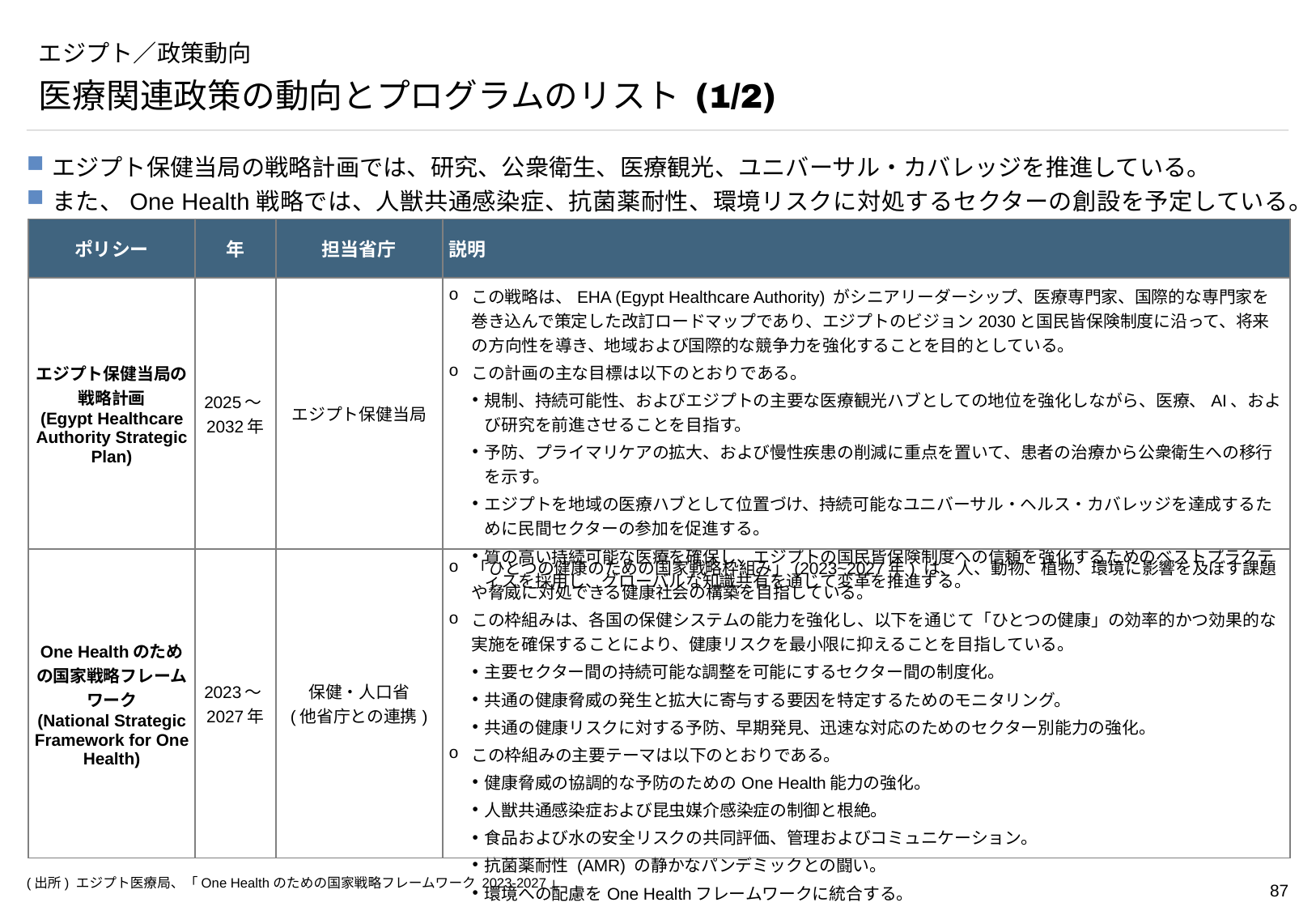

# エジプト／政策動向
医療関連政策の動向とプログラムのリスト (1/2)
エジプト保健当局の戦略計画では、研究、公衆衛生、医療観光、ユニバーサル・カバレッジを推進している。
また、One Health戦略では、人獣共通感染症、抗菌薬耐性、環境リスクに対処するセクターの創設を予定している。
| ポリシー | 年 | 担当省庁 | 説明 |
| --- | --- | --- | --- |
| エジプト保健当局の戦略計画 (Egypt Healthcare Authority Strategic Plan) | 2025～2032年 | エジプト保健当局 | この戦略は、EHA (Egypt Healthcare Authority) がシニアリーダーシップ、医療専門家、国際的な専門家を巻き込んで策定した改訂ロードマップであり、エジプトのビジョン2030と国民皆保険制度に沿って、将来の方向性を導き、地域および国際的な競争力を強化することを目的としている。 この計画の主な目標は以下のとおりである。 規制、持続可能性、およびエジプトの主要な医療観光ハブとしての地位を強化しながら、医療、AI、および研究を前進させることを目指す。 予防、プライマリケアの拡大、および慢性疾患の削減に重点を置いて、患者の治療から公衆衛生への移行を示す。 エジプトを地域の医療ハブとして位置づけ、持続可能なユニバーサル・ヘルス・カバレッジを達成するために民間セクターの参加を促進する。 質の高い持続可能な医療を確保し、エジプトの国民皆保険制度への信頼を強化するためのベストプラクティスを採用し、グローバルな知識共有を通じて変革を推進する。 |
| One Healthのための国家戦略フレームワーク (National Strategic Framework for One Health) | 2023～2027年 | 保健・人口省 (他省庁との連携) | 「ひとつの健康のための国家戦略枠組み」(2023~2027年) は、人、動物、植物、環境に影響を及ぼす課題や脅威に対処できる健康社会の構築を目指している。 この枠組みは、各国の保健システムの能力を強化し、以下を通じて「ひとつの健康」の効率的かつ効果的な実施を確保することにより、健康リスクを最小限に抑えることを目指している。 主要セクター間の持続可能な調整を可能にするセクター間の制度化。 共通の健康脅威の発生と拡大に寄与する要因を特定するためのモニタリング。 共通の健康リスクに対する予防、早期発見、迅速な対応のためのセクター別能力の強化。 この枠組みの主要テーマは以下のとおりである。 健康脅威の協調的な予防のためのOne Health能力の強化。 人獣共通感染症および昆虫媒介感染症の制御と根絶。 食品および水の安全リスクの共同評価、管理およびコミュニケーション。 抗菌薬耐性 (AMR) の静かなパンデミックとの闘い。 環境への配慮をOne Healthフレームワークに統合する。 |
(出所) エジプト医療局、「One Healthのための国家戦略フレームワーク 2023-2027」